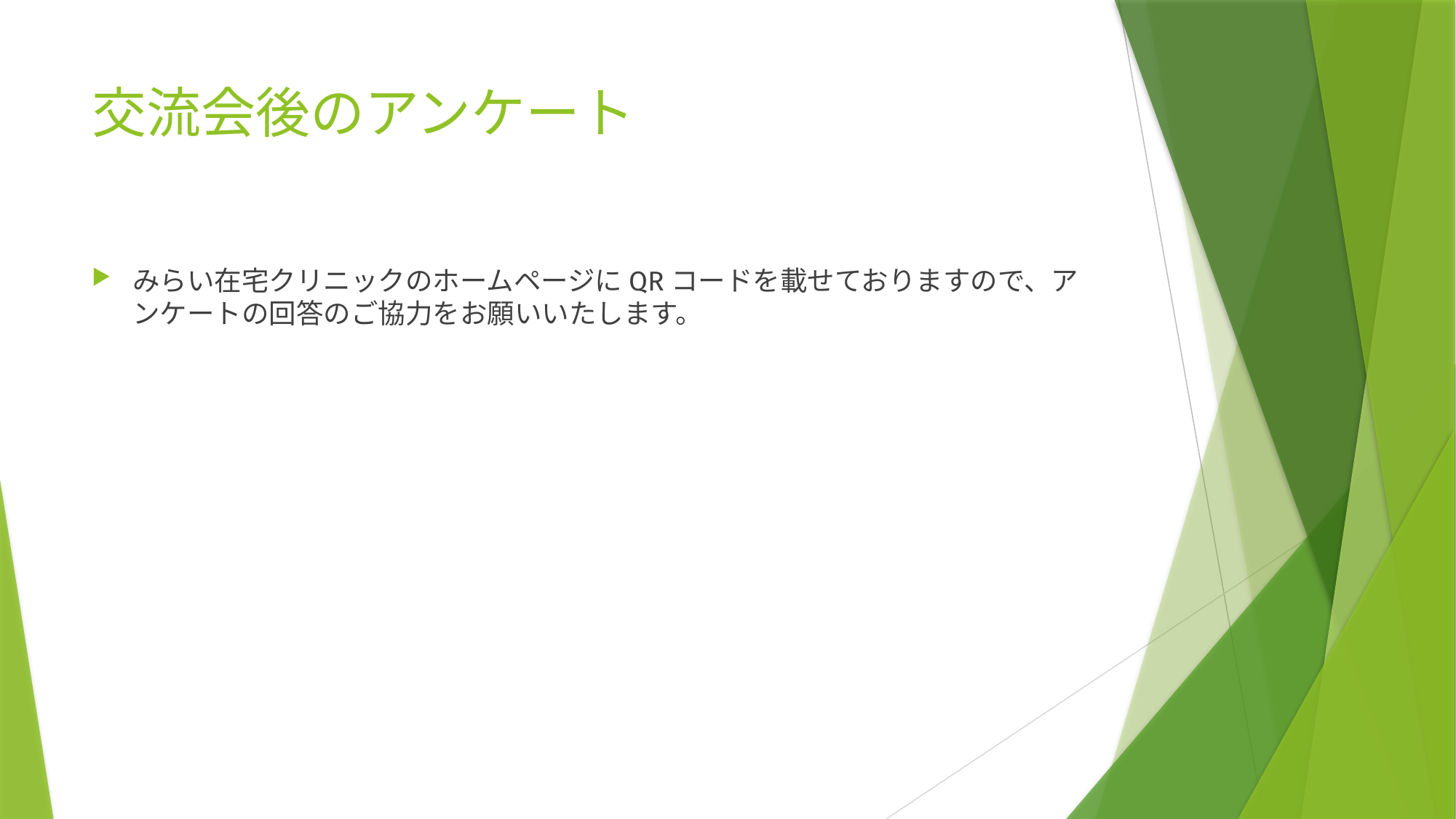

# 交流会後のアンケート
みらい在宅クリニックのホームページにQRコードを載せておりますので、アンケートの回答のご協力をお願いいたします。